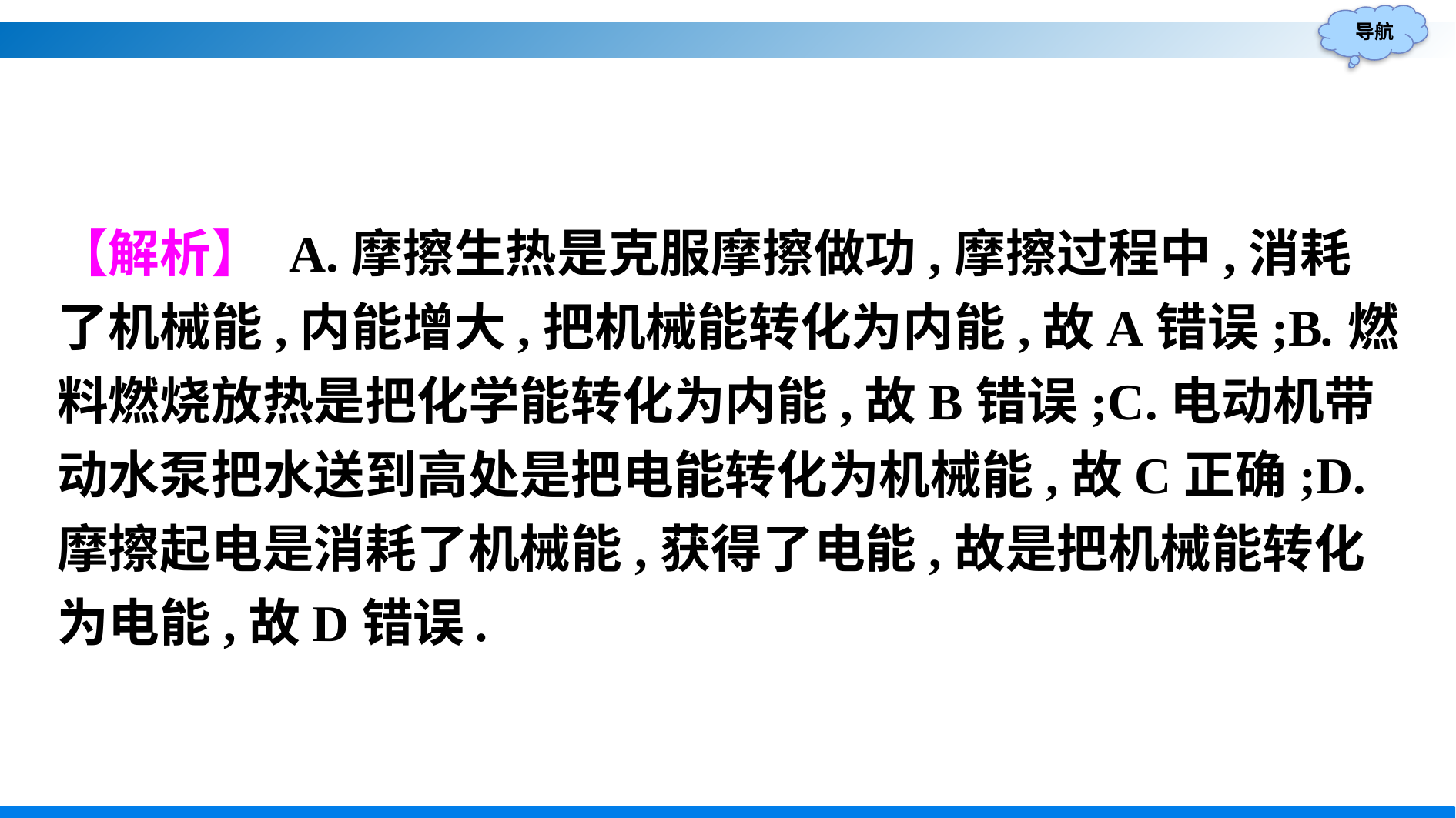

【解析】 A.摩擦生热是克服摩擦做功,摩擦过程中,消耗了机械能,内能增大,把机械能转化为内能,故A错误;B.燃料燃烧放热是把化学能转化为内能,故B错误;C.电动机带动水泵把水送到高处是把电能转化为机械能,故C正确;D.摩擦起电是消耗了机械能,获得了电能,故是把机械能转化为电能,故D错误.